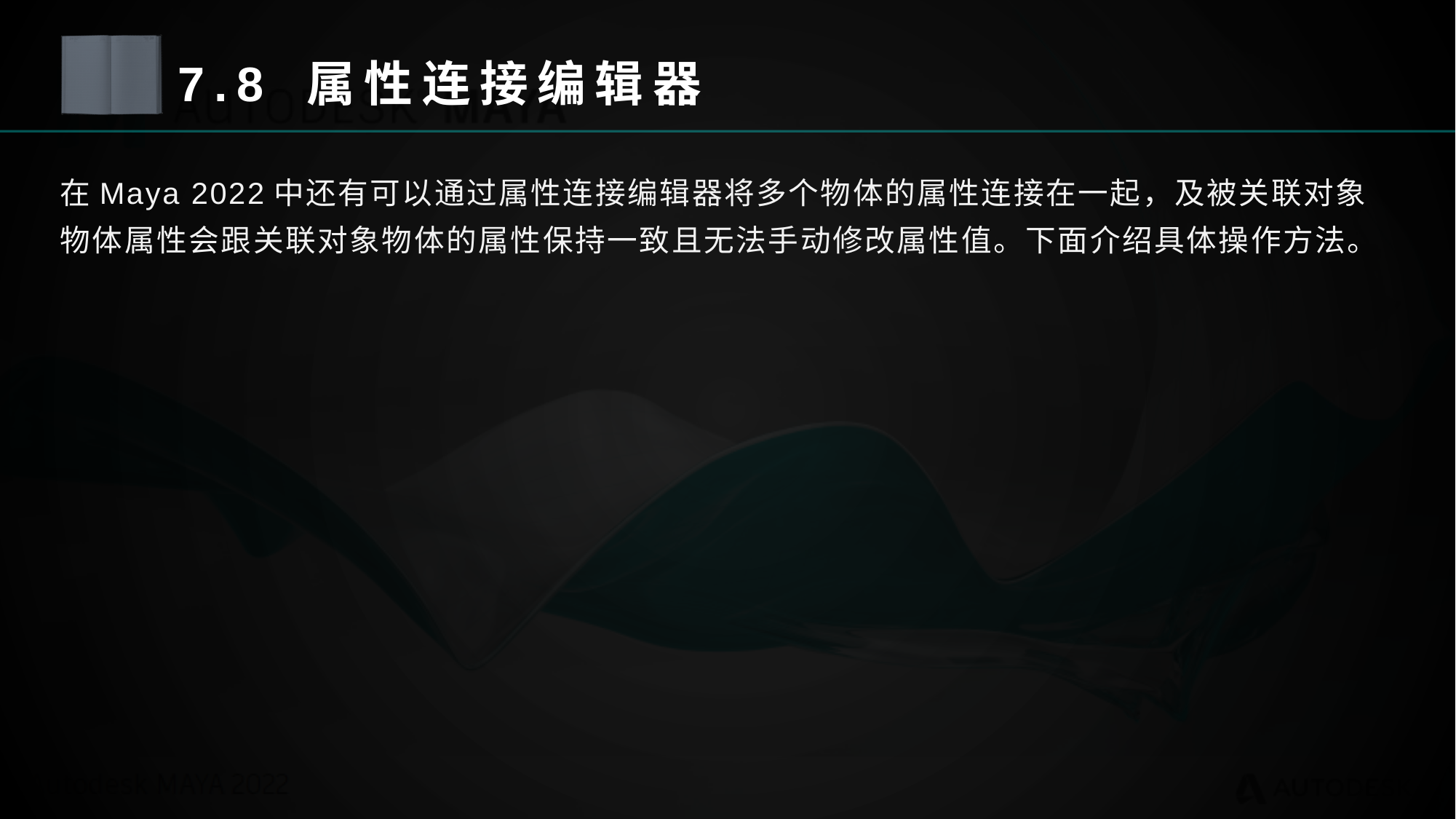

7.8 属性连接编辑器
在Maya 2022中还有可以通过属性连接编辑器将多个物体的属性连接在一起，及被关联对象物体属性会跟关联对象物体的属性保持一致且无法手动修改属性值。下面介绍具体操作方法。